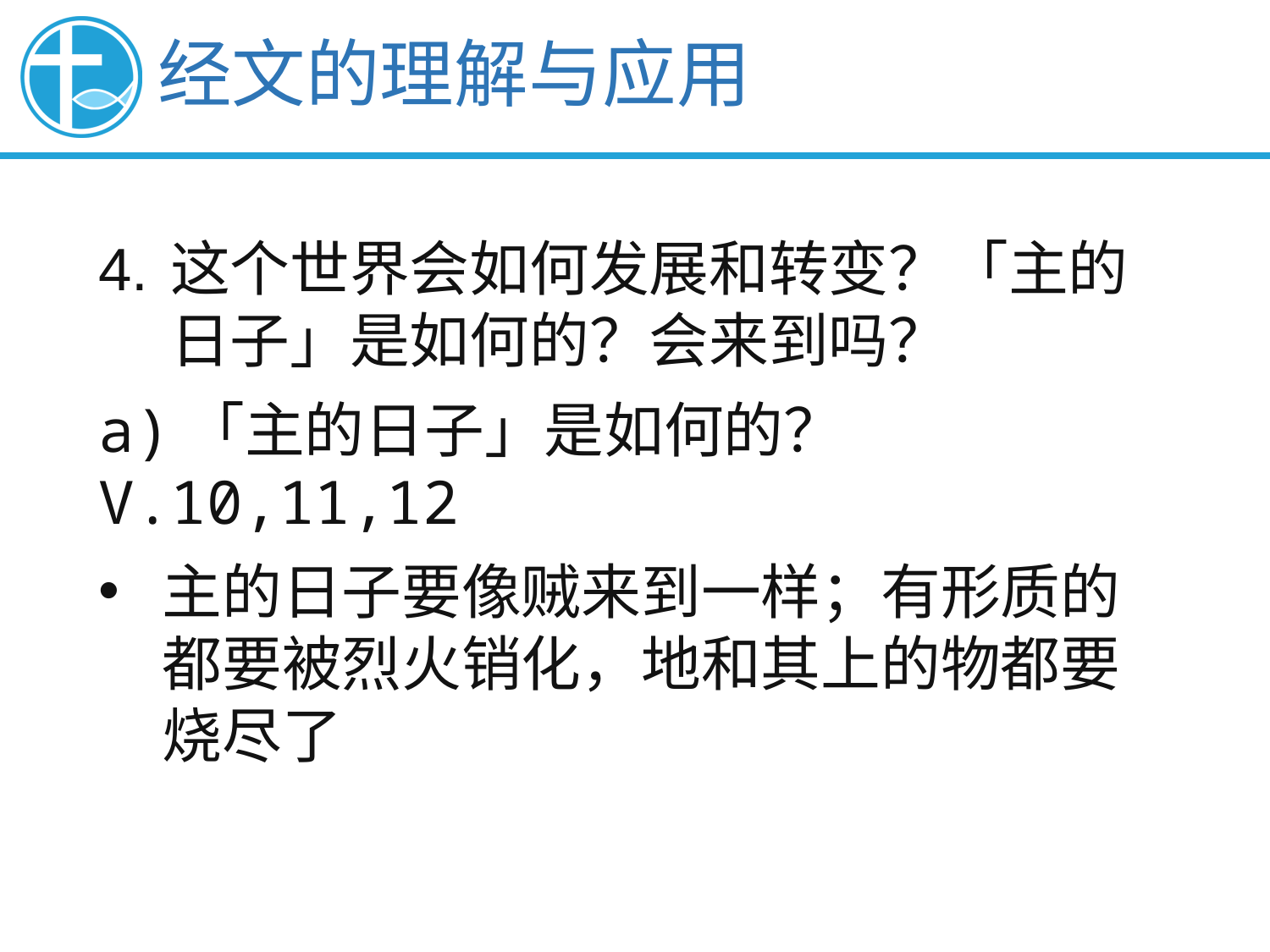

经文的理解与应用
这个世界会如何发展和转变？「主的日子」是如何的？会来到吗？
a)「主的日子」是如何的？ V.10,11,12
主的日子要像贼来到一样；有形质的都要被烈火销化，地和其上的物都要烧尽了